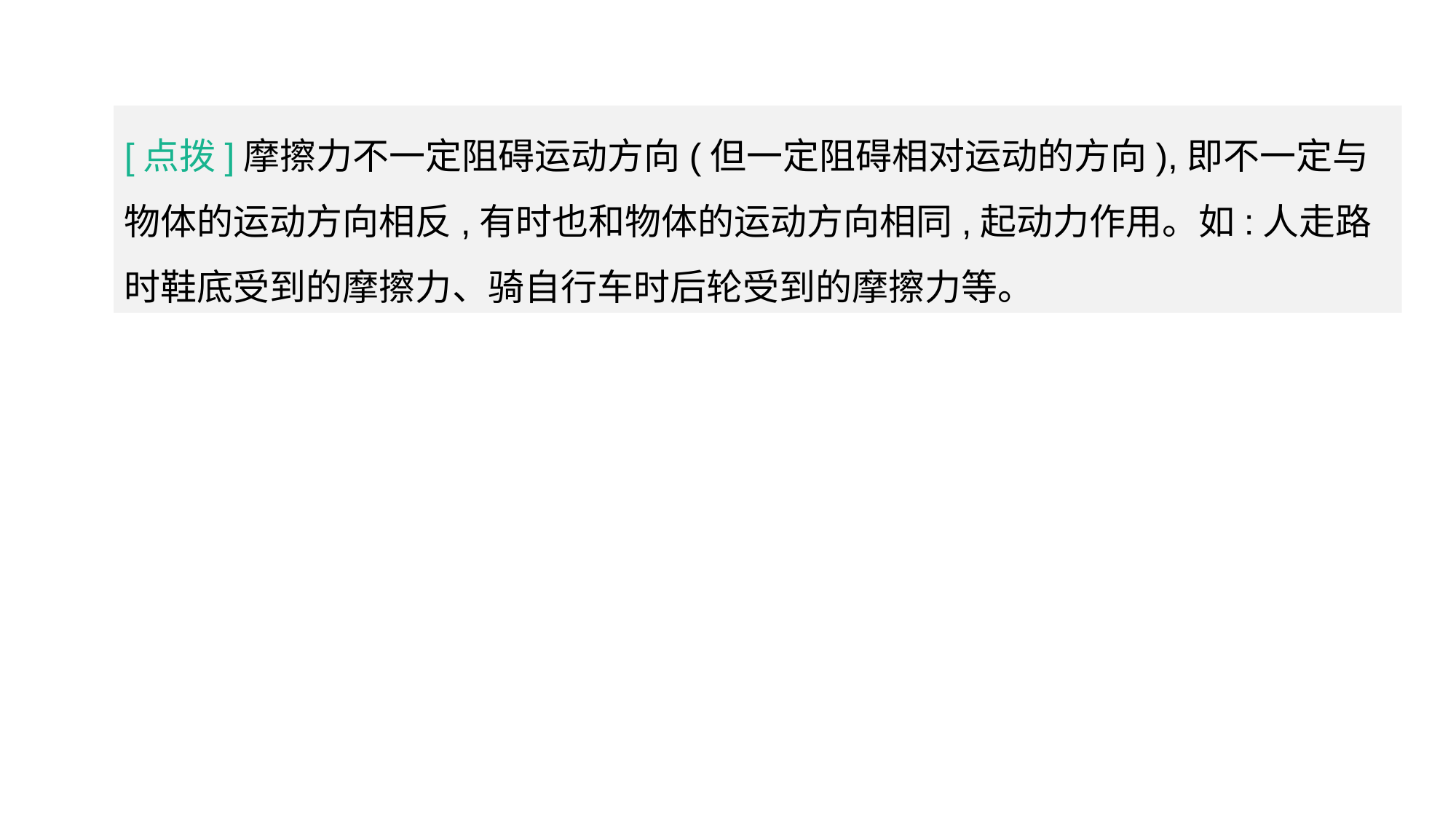

[点拨]摩擦力不一定阻碍运动方向(但一定阻碍相对运动的方向),即不一定与物体的运动方向相反,有时也和物体的运动方向相同,起动力作用。如:人走路时鞋底受到的摩擦力、骑自行车时后轮受到的摩擦力等。